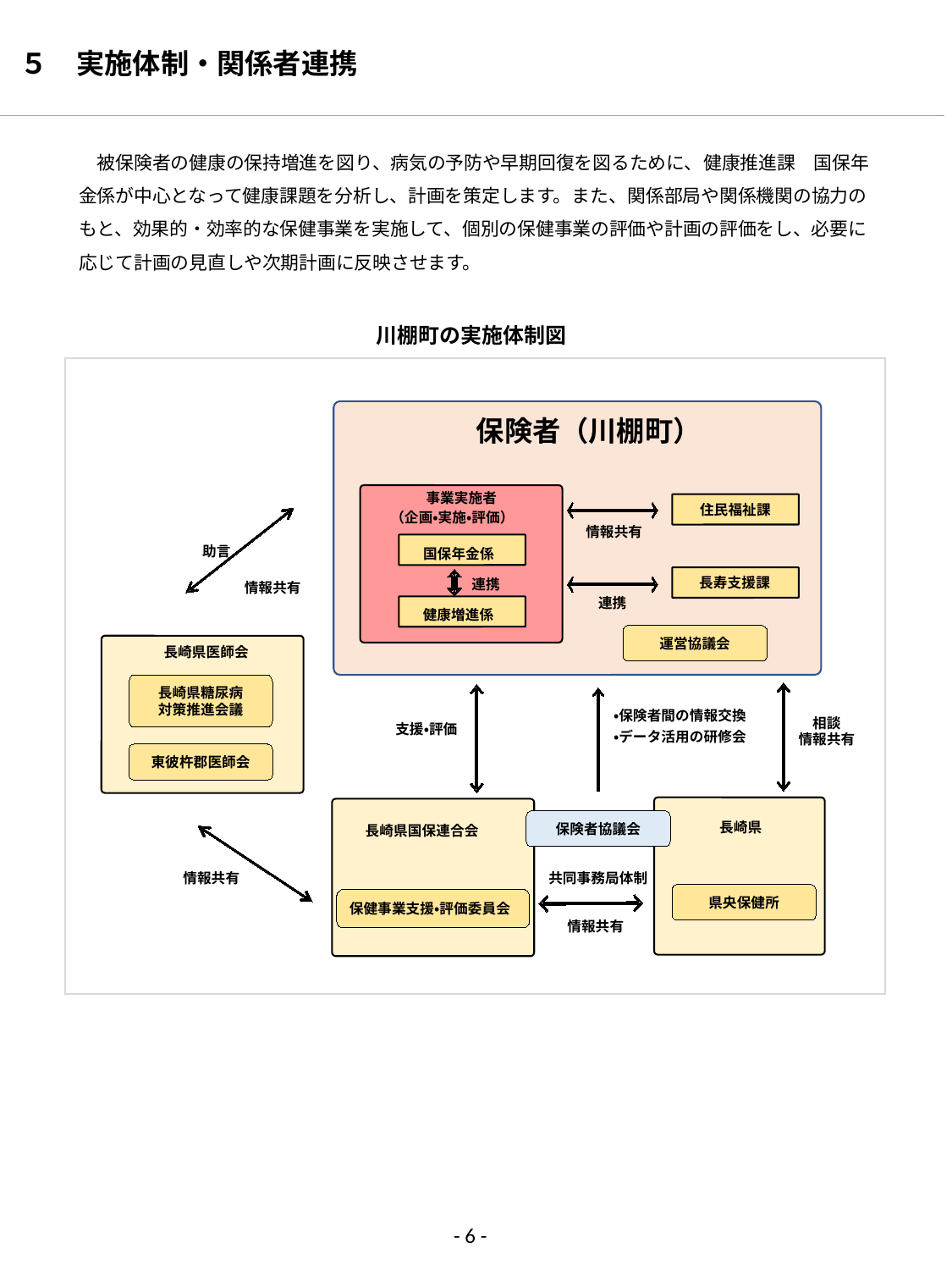

５　実施体制・関係者連携
　被保険者の健康の保持増進を図り、病気の予防や早期回復を図るために、健康推進課　国保年金係が中心となって健康課題を分析し、計画を策定します。また、関係部局や関係機関の協力のもと、効果的・効率的な保健事業を実施して、個別の保健事業の評価や計画の評価をし、必要に応じて計画の見直しや次期計画に反映させます。
川棚町の実施体制図

保険者（川棚町）

事業実施者

住民福祉課

（企画・実施・評価）
情報共有

助言
国保年金係

長寿支援課
連携

情報共有
連携

健康増進係
運営協議会

長崎県医師会
長崎県糖尿病
対策推進会議

・保険者間の情報交換
相談
情報共有
支援・評価
・データ活用の研修会
東彼杵郡医師会

保険者協議会
長崎県

長崎県国保連合会
情報共有
共同事務局体制
県央保健所
保健事業支援・評価委員会

情報共有
- 6 -